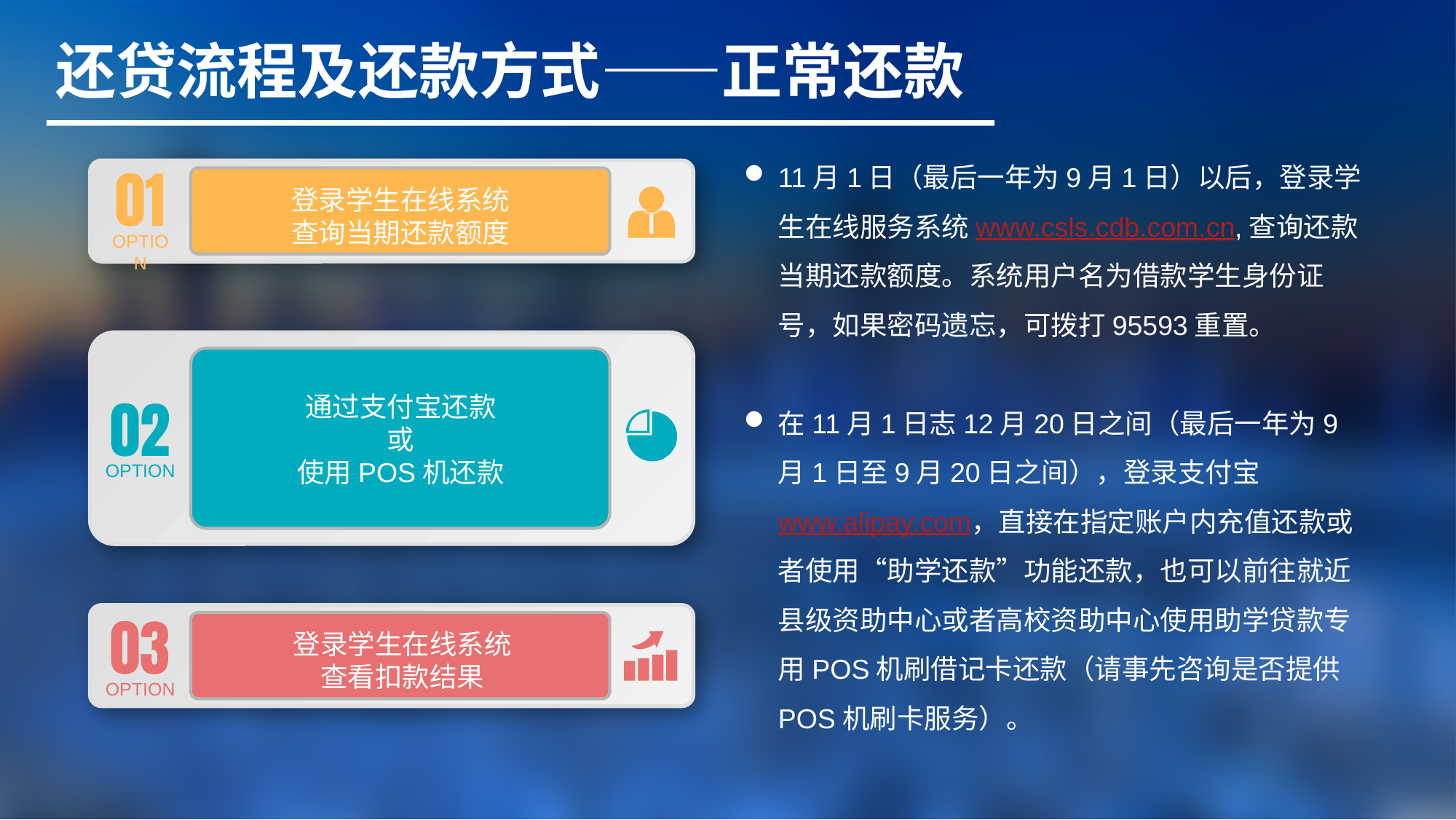

还贷流程及还款方式——正常还款

11月1日（最后一年为9月1日）以后，登录学生在线服务系统www.csls.cdb.com.cn,查询还款当期还款额度。系统用户名为借款学生身份证号，如果密码遗忘，可拨打95593重置。

在11月1日志12月20日之间（最后一年为9月1日至9月20日之间），登录支付宝www.alipay.com，直接在指定账户内充值还款或者使用“助学还款”功能还款，也可以前往就近县级资助中心或者高校资助中心使用助学贷款专用POS机刷借记卡还款（请事先咨询是否提供POS机刷卡服务）。

01
OPTION
登录学生在线系统
查询当期还款额度

通过支付宝还款
或
使用POS机还款
02
OPTION

03
OPTION
登录学生在线系统
查看扣款结果